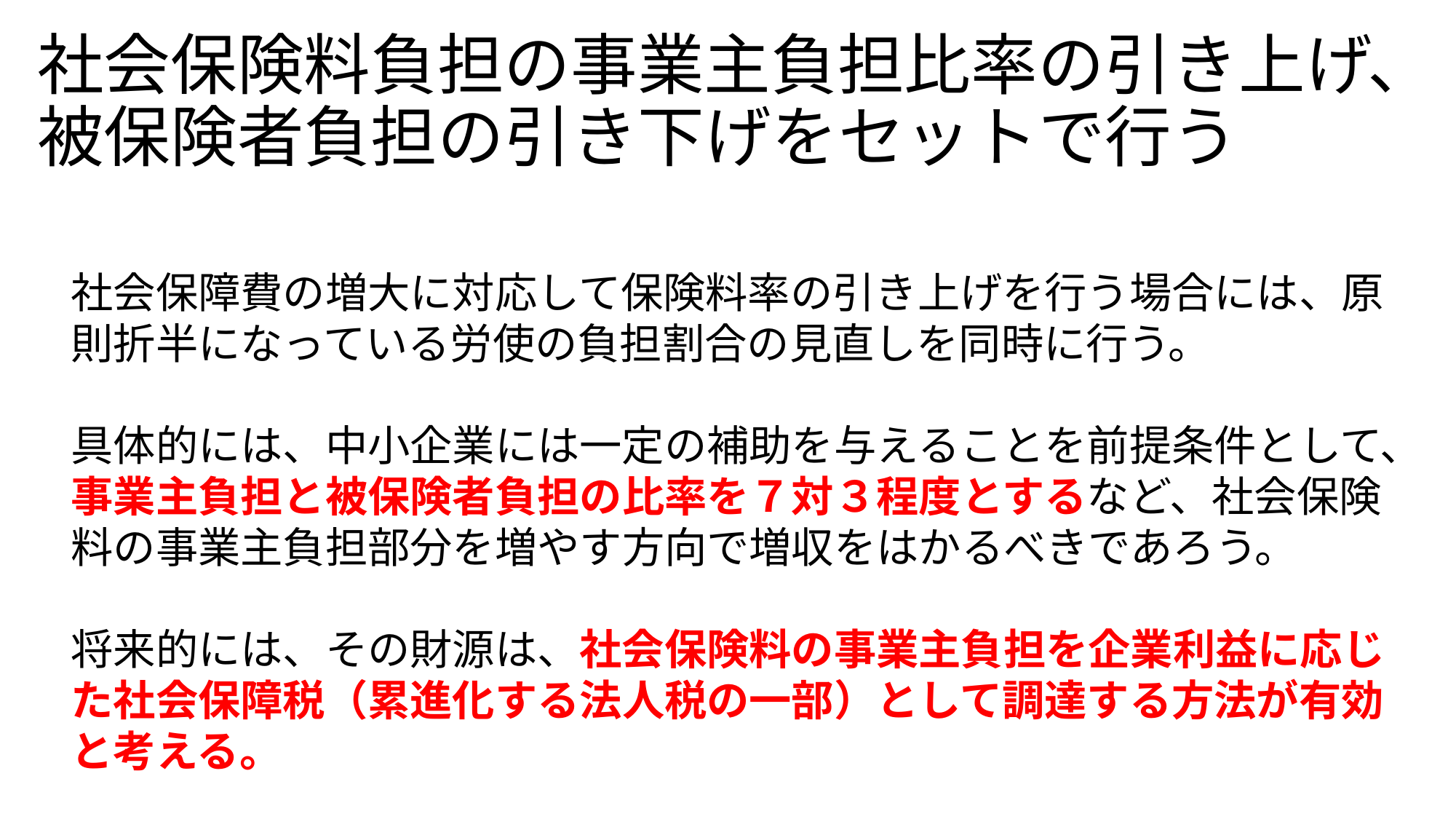

# 社会保険料負担の事業主負担比率の引き上げ、被保険者負担の引き下げをセットで行う
社会保障費の増大に対応して保険料率の引き上げを行う場合には、原則折半になっている労使の負担割合の見直しを同時に行う。

具体的には、中小企業には一定の補助を与えることを前提条件として、事業主負担と被保険者負担の比率を７対３程度とするなど、社会保険料の事業主負担部分を増やす方向で増収をはかるべきであろう。

将来的には、その財源は、社会保険料の事業主負担を企業利益に応じた社会保障税（累進化する法人税の一部）として調達する方法が有効と考える。